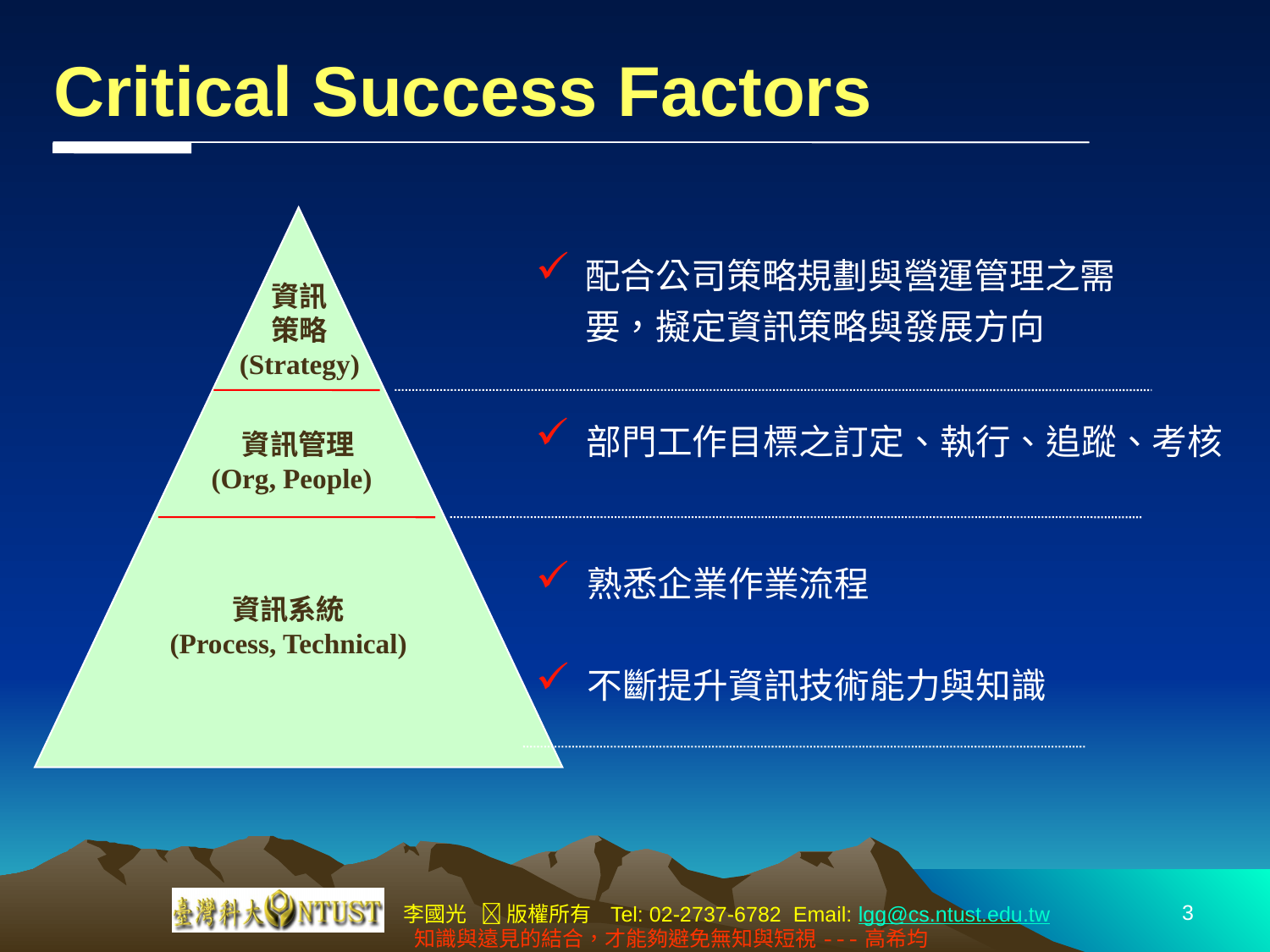

Critical Success Factors

配合公司策略規劃與營運管理之需要，擬定資訊策略與發展方向
資訊
策略
(Strategy)

 部門工作目標之訂定、執行、追蹤、考核
 資訊管理
(Org, People)

 熟悉企業作業流程

 不斷提升資訊技術能力與知識

資訊系統
(Process, Technical)

3